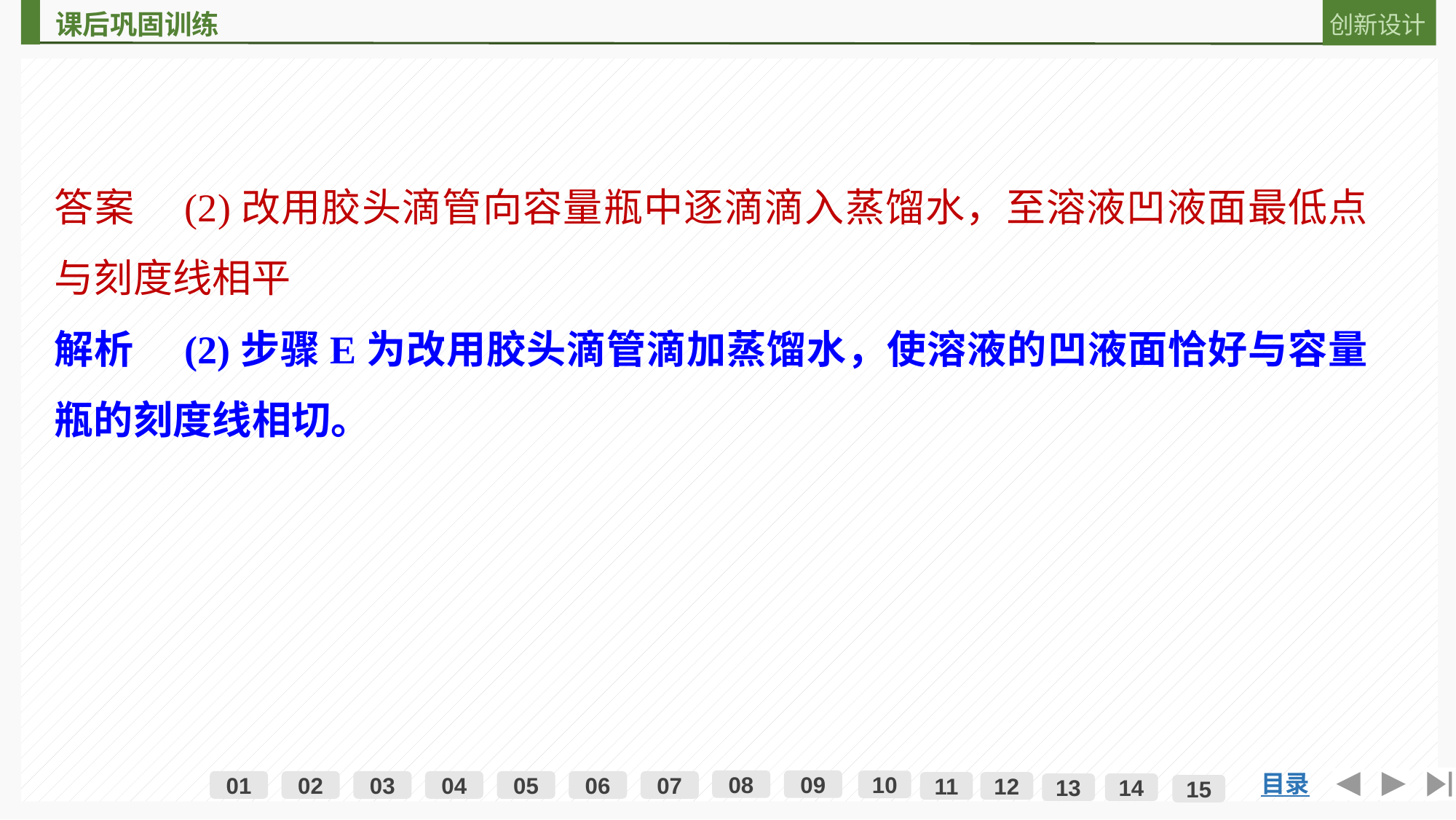

答案　(2)改用胶头滴管向容量瓶中逐滴滴入蒸馏水，至溶液凹液面最低点与刻度线相平
解析　(2)步骤E为改用胶头滴管滴加蒸馏水，使溶液的凹液面恰好与容量瓶的刻度线相切。